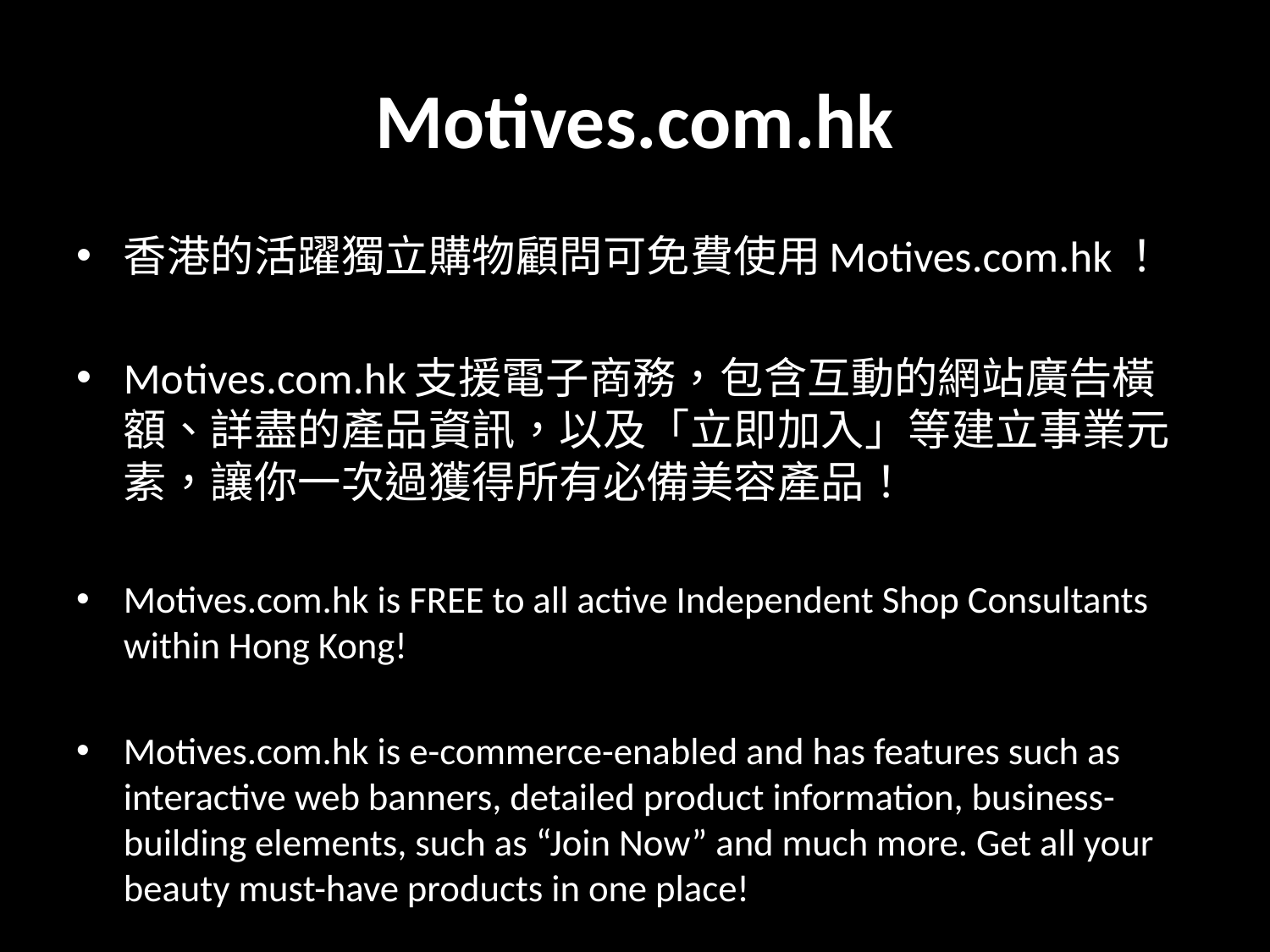

# Motives.com.hk
香港的活躍獨立購物顧問可免費使用Motives.com.hk！

Motives.com.hk支援電子商務，包含互動的網站廣告橫額、詳盡的產品資訊，以及「立即加入」等建立事業元素，讓你一次過獲得所有必備美容產品！

Motives.com.hk is FREE to all active Independent Shop Consultants within Hong Kong!

Motives.com.hk is e-commerce-enabled and has features such as interactive web banners, detailed product information, business-building elements, such as “Join Now” and much more. Get all your beauty must-have products in one place!